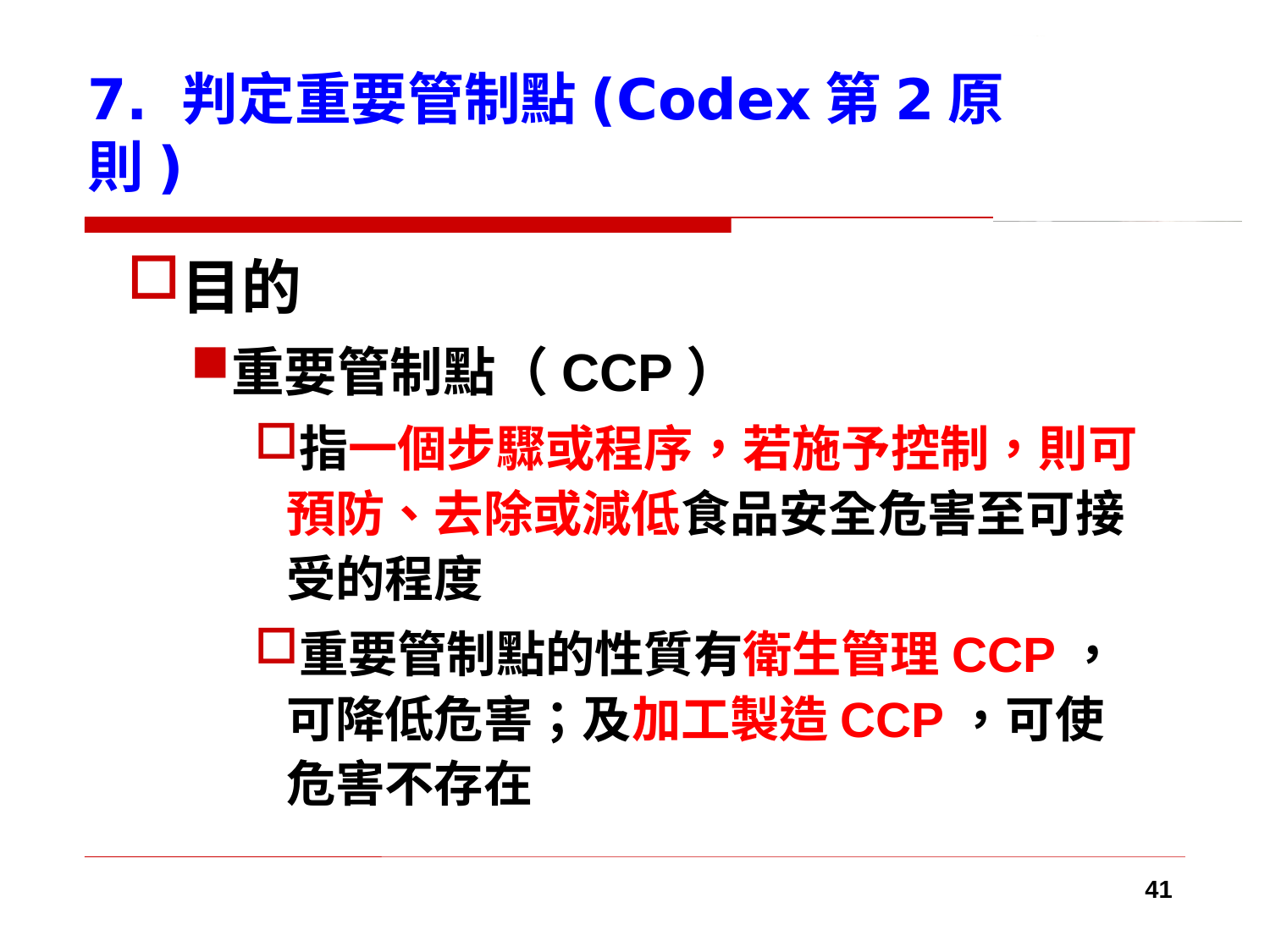

# 7. 判定重要管制點(Codex第2原則)
目的
重要管制點（CCP）
指一個步驟或程序，若施予控制，則可預防、去除或減低食品安全危害至可接受的程度
重要管制點的性質有衛生管理CCP，可降低危害；及加工製造CCP，可使危害不存在
41